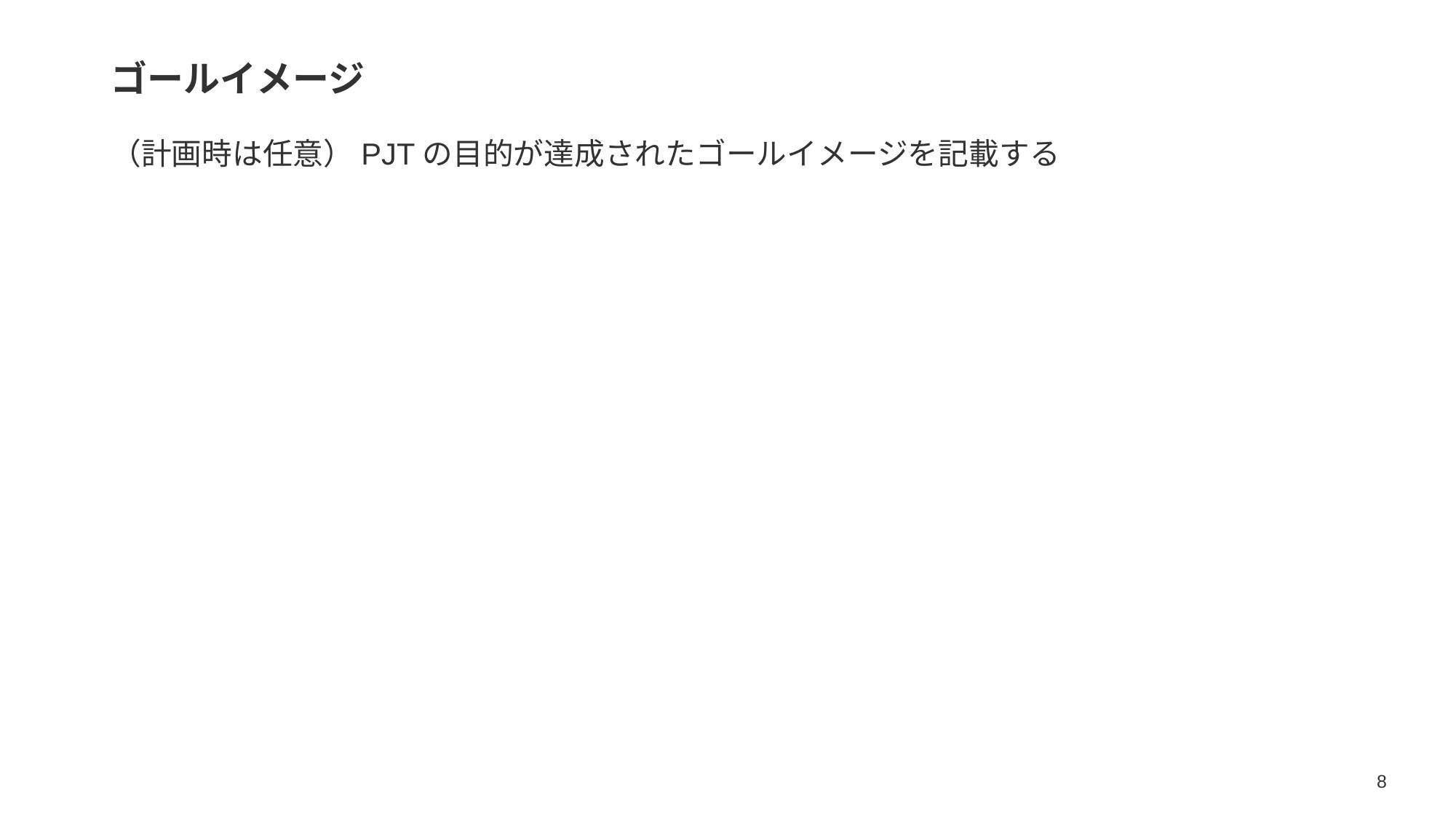

# ゴールイメージ
（計画時は任意）PJTの目的が達成されたゴールイメージを記載する
8